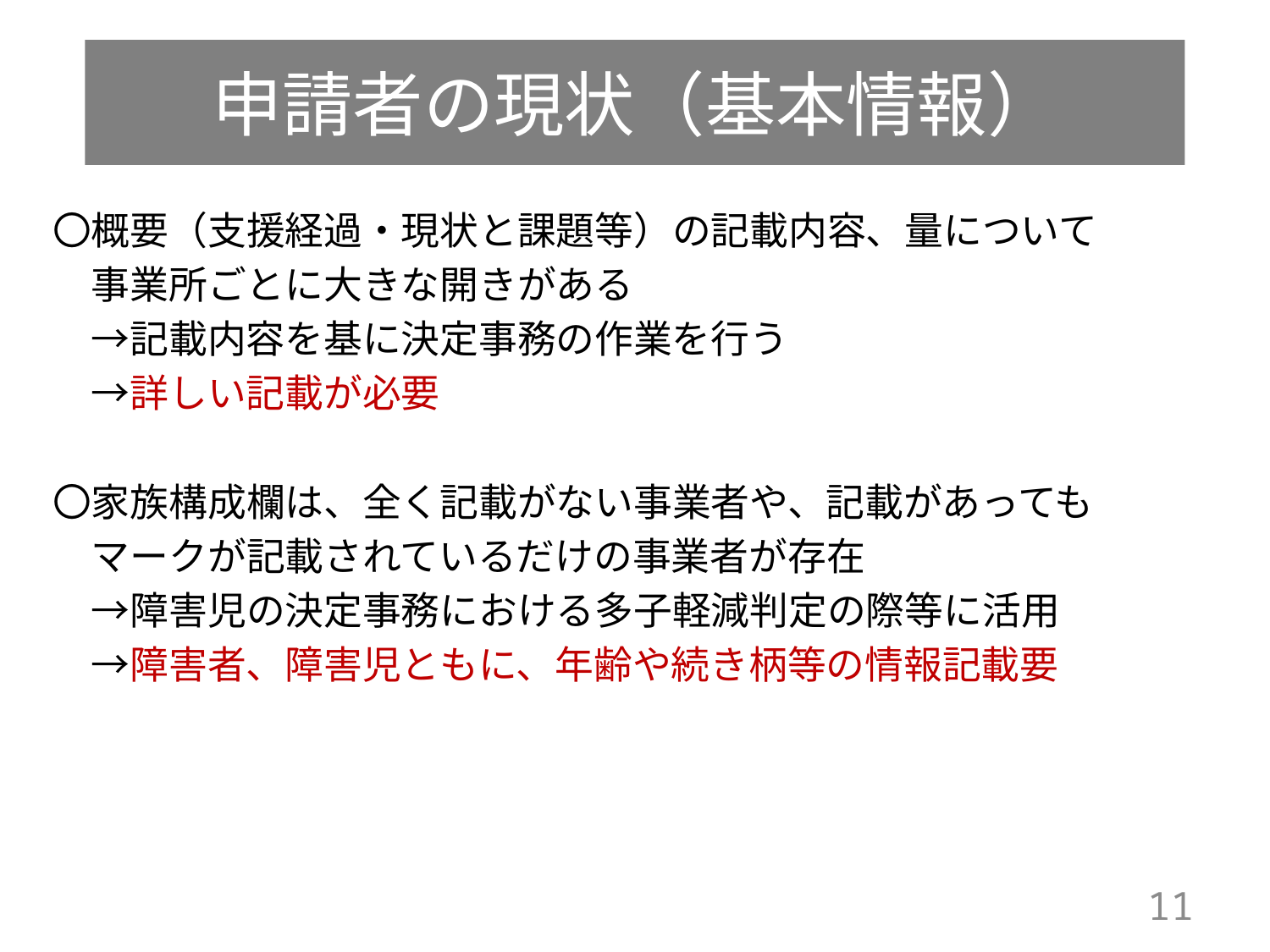

申請者の現状（基本情報）
〇概要（支援経過・現状と課題等）の記載内容、量について
　事業所ごとに大きな開きがある
　→記載内容を基に決定事務の作業を行う
　→詳しい記載が必要

〇家族構成欄は、全く記載がない事業者や、記載があっても
　マークが記載されているだけの事業者が存在
　→障害児の決定事務における多子軽減判定の際等に活用
　→障害者、障害児ともに、年齢や続き柄等の情報記載要
11